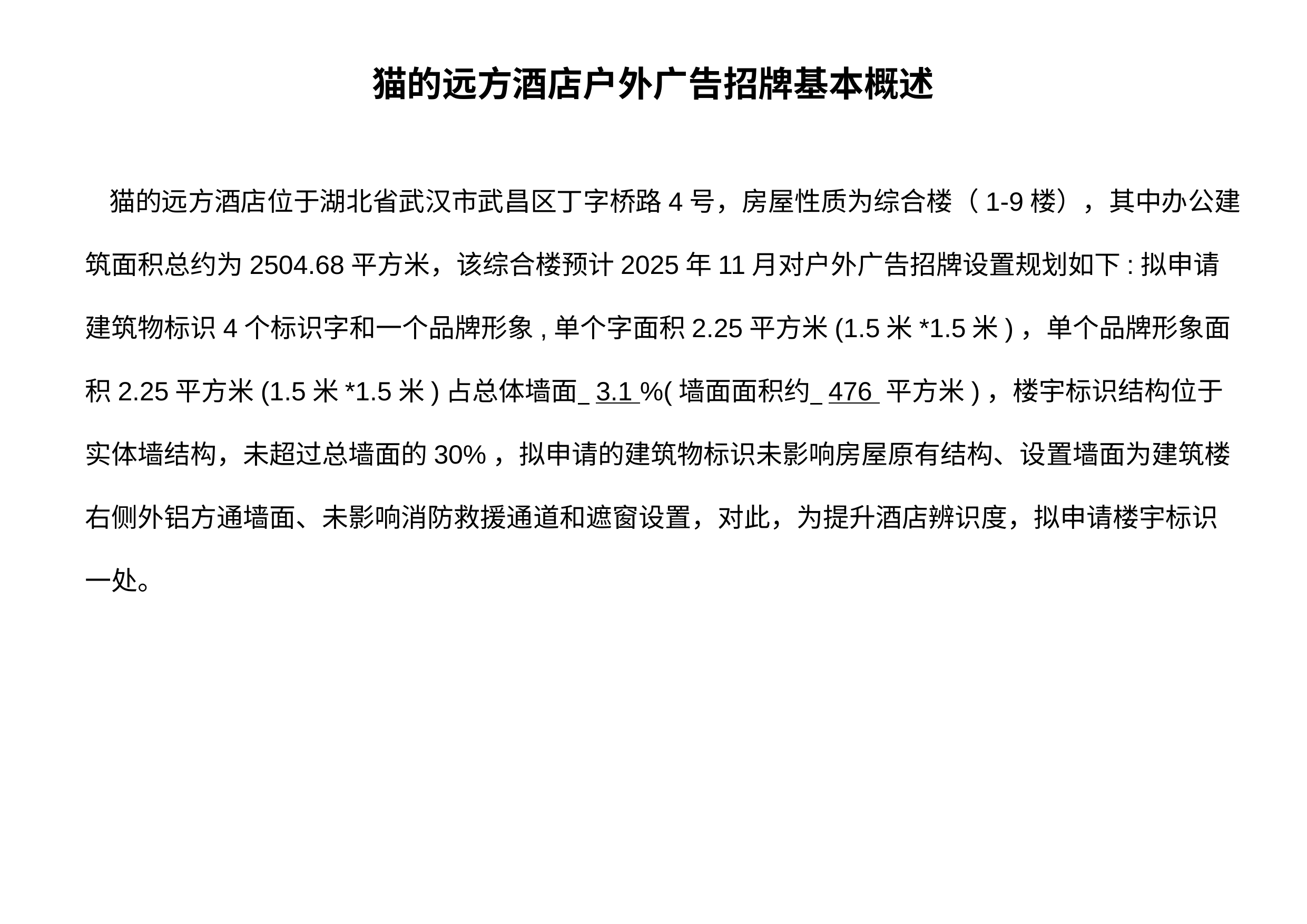

猫的远方酒店户外广告招牌基本概述

     猫的远方酒店位于湖北省武汉市武昌区丁字桥路4号，房屋性质为综合楼（1-9楼），其中办公建筑面积总约为2504.68平方米，该综合楼预计2025年11月对户外广告招牌设置规划如下:拟申请建筑物标识4个标识字和一个品牌形象,单个字面积2.25平方米(1.5米*1.5米)，单个品牌形象面积2.25平方米(1.5米*1.5米)占总体墙面  3.1 %(墙面面积约  476 平方米)，楼宇标识结构位于实体墙结构，未超过总墙面的30%，拟申请的建筑物标识未影响房屋原有结构、设置墙面为建筑楼右侧外铝方通墙面、未影响消防救援通道和遮窗设置，对此，为提升酒店辨识度，拟申请楼宇标识一处。